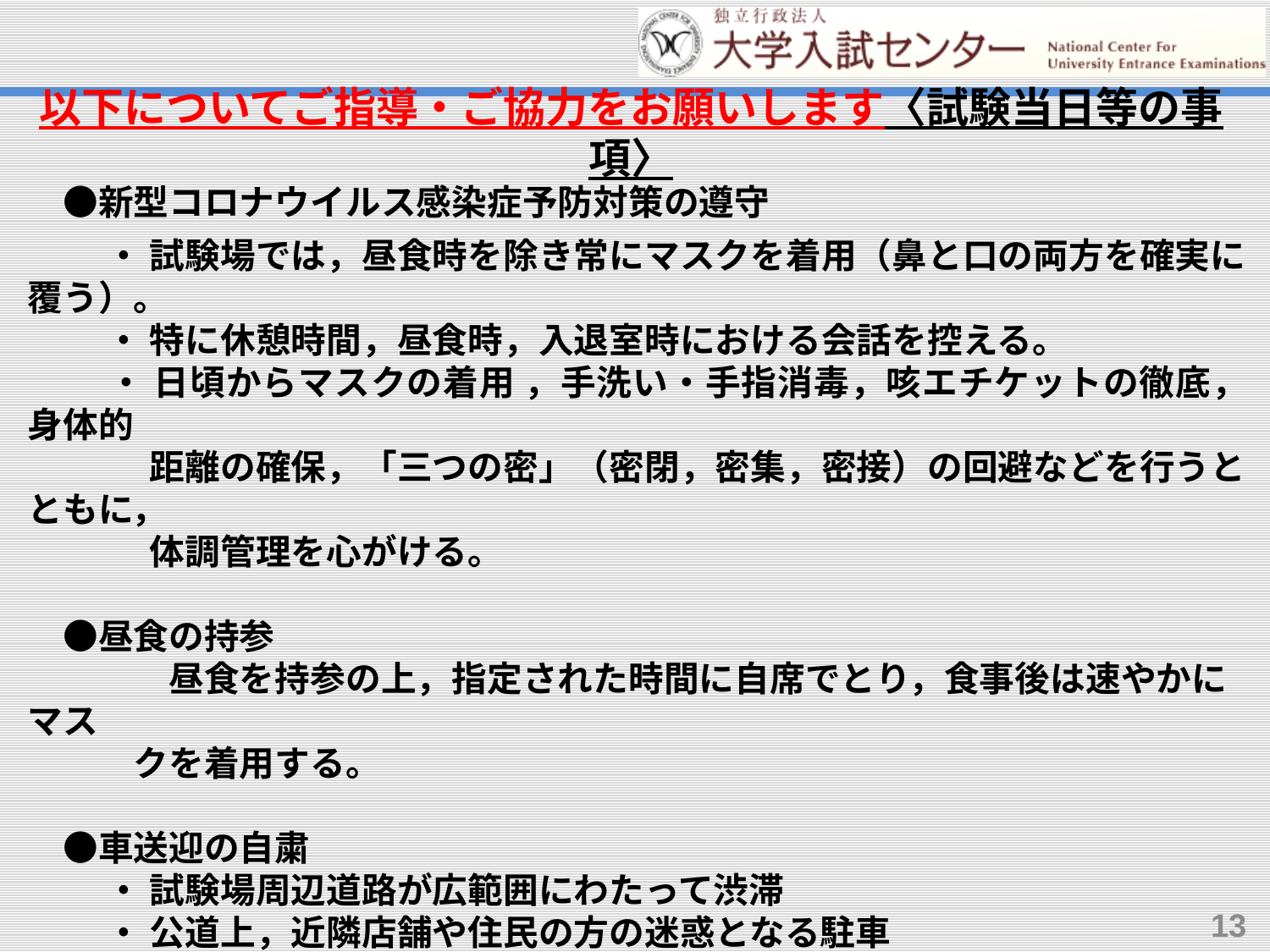

以下についてご指導・ご協力をお願いします〈試験当日等の事項〉
　●新型コロナウイルス感染症予防対策の遵守
　　 ・ 試験場では，昼食時を除き常にマスクを着用（鼻と口の両方を確実に覆う）。
　　 ・ 特に休憩時間，昼食時，入退室時における会話を控える。
　　 ・ 日頃からマスクの着用 ，手洗い・手指消毒，咳エチケットの徹底， 身体的
　　　  距離の確保，「三つの密」（密閉，密集，密接）の回避などを行うとともに，
　　　  体調管理を心がける。
　●昼食の持参
　　　　昼食を持参の上，指定された時間に自席でとり，食事後は速やかにマス
　　　クを着用する。
　●車送迎の自粛
　　 ・ 試験場周辺道路が広範囲にわたって渋滞
　　 ・ 公道上，近隣店舗や住民の方の迷惑となる駐車
　　 　 →例年，試験実施大学に多くの苦情が寄せられるため，可能な限り
　　 　  　公共交通機関で試験場に向かうようにしてください。
13